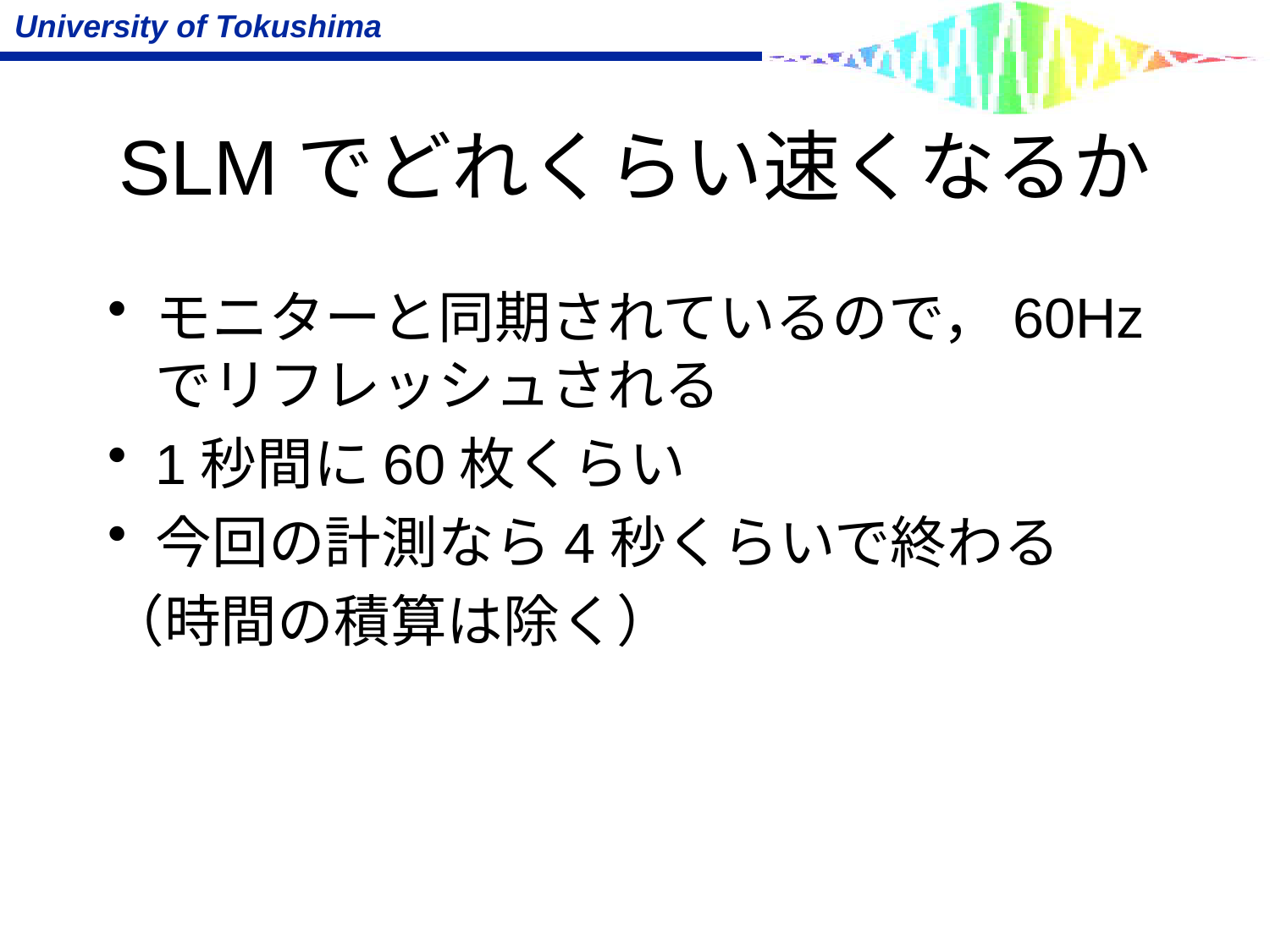

# SLMでどれくらい速くなるか
モニターと同期されているので，60Hzでリフレッシュされる
1秒間に60枚くらい
今回の計測なら4秒くらいで終わる
（時間の積算は除く）